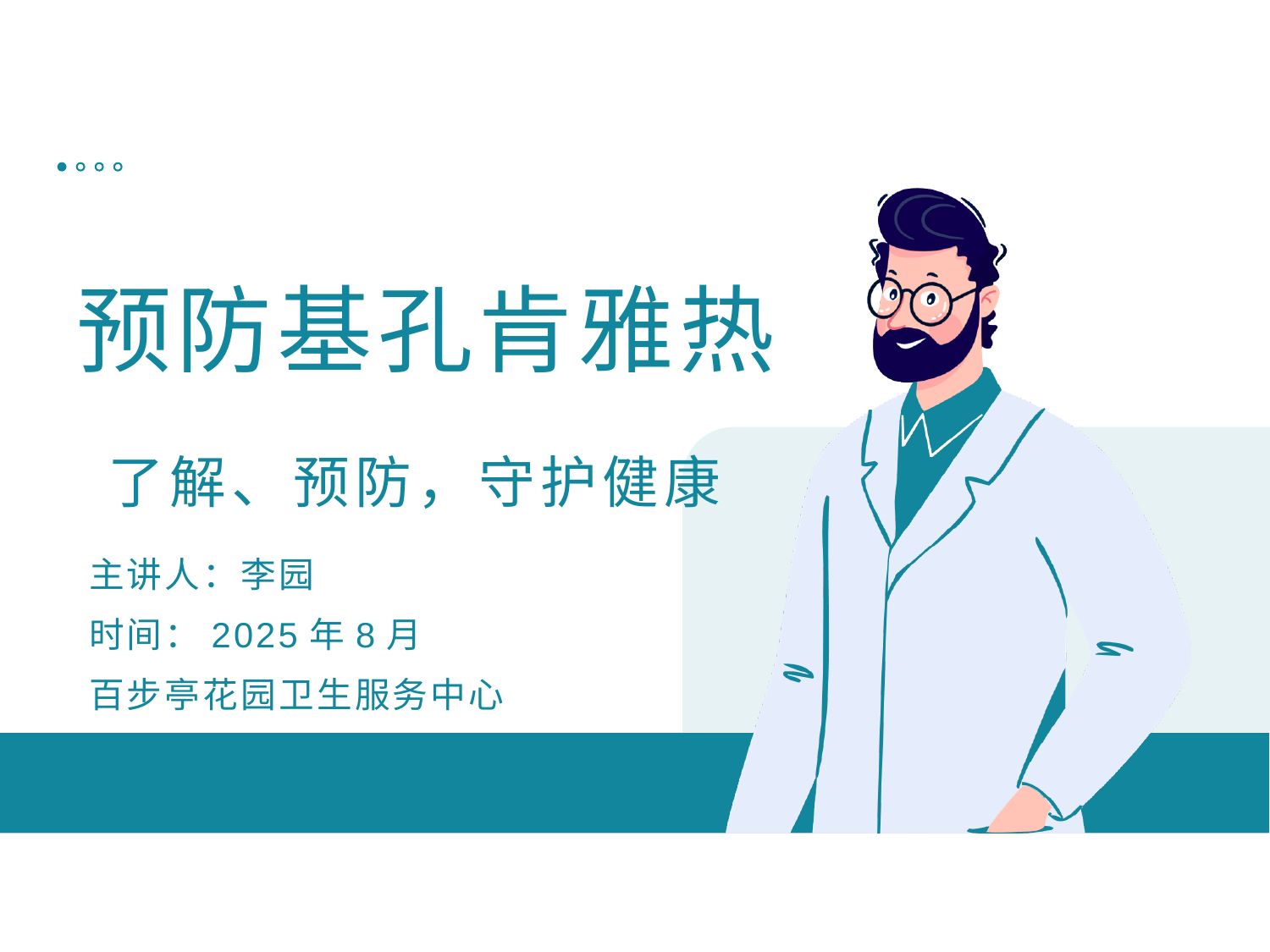

预防基孔肯雅热
   了解、预防，守护健康
主讲人：李园
时间：2025年8月
百步亭花园卫生服务中心